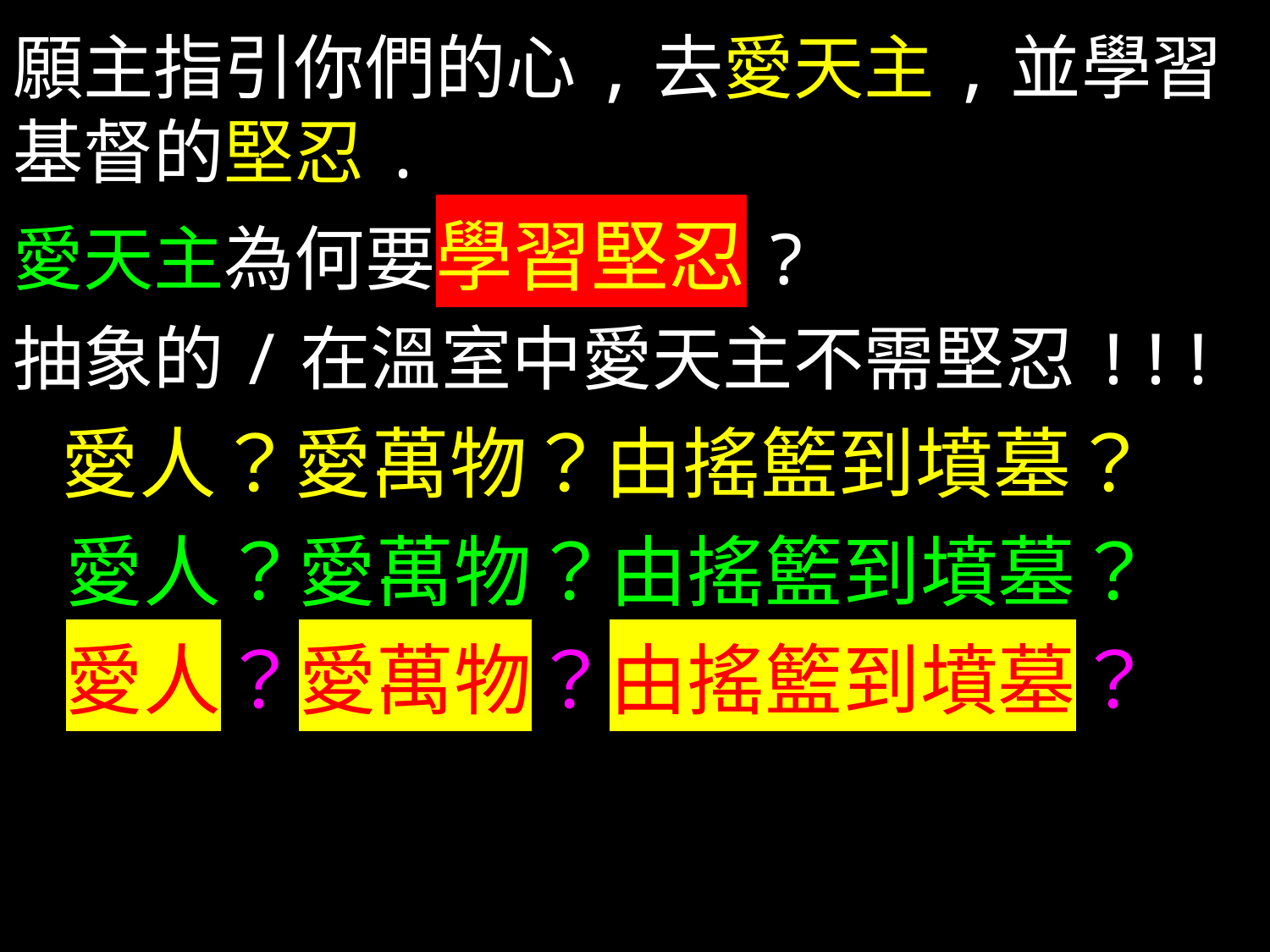

願主指引你們的心,去愛天主,並學習基督的堅忍.
愛天主為何要學習堅忍?
抽象的/在溫室中愛天主不需堅忍!!!
  愛人？愛萬物？由搖籃到墳墓？
  愛人？愛萬物？由搖籃到墳墓？
  愛人？愛萬物？由搖籃到墳墓？